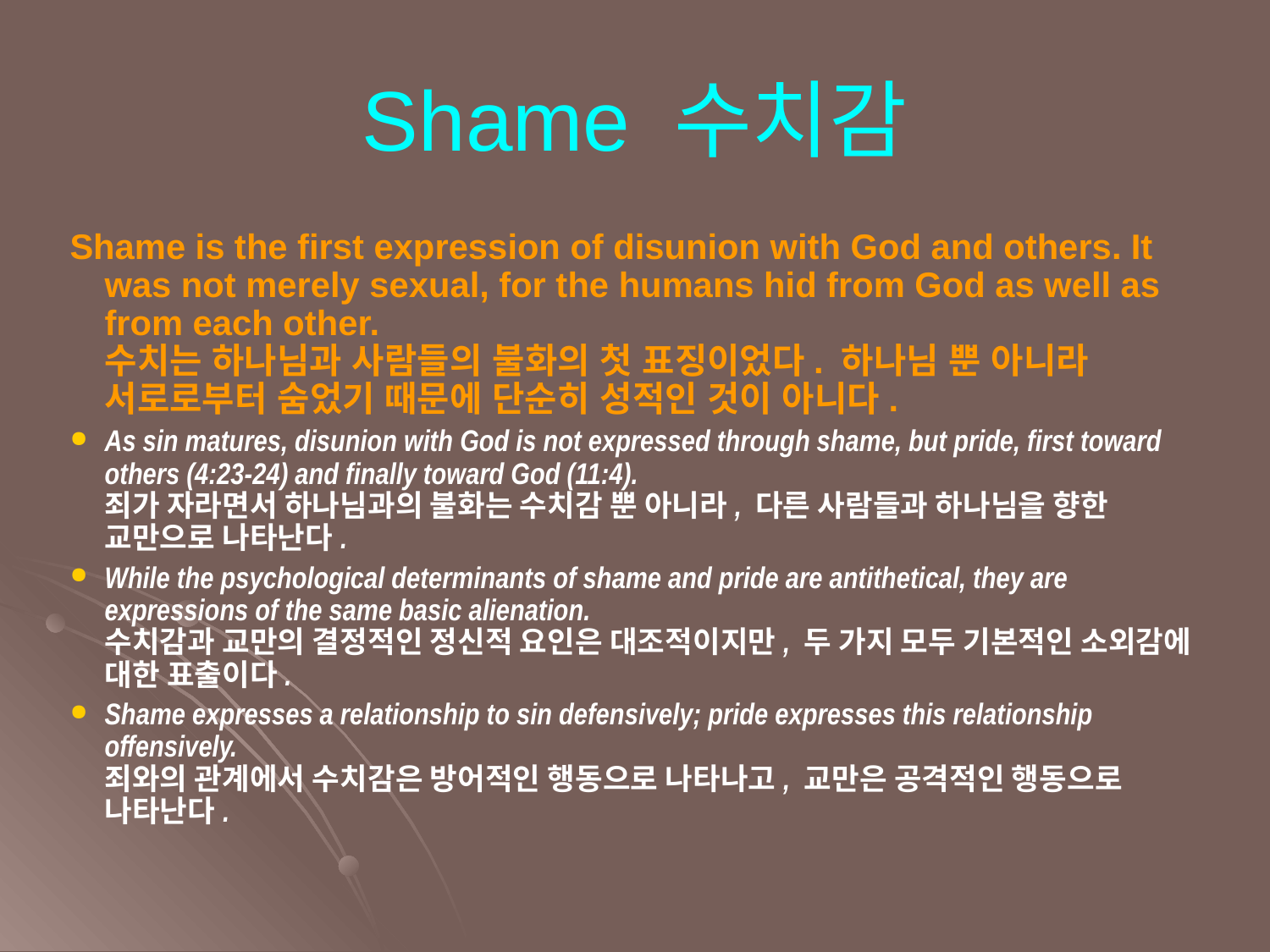

Shame is the first expression of disunion with God and others. It was not merely sexual, for the humans hid from God as well as from each other.
수치는 하나님과 사람들의 불화의 첫 표징이었다. 하나님 뿐 아니라 서로로부터 숨었기 때문에 단순히 성적인 것이 아니다.
As sin matures, disunion with God is not expressed through shame, but pride, first toward others (4:23-24) and finally toward God (11:4).
죄가 자라면서 하나님과의 불화는 수치감 뿐 아니라, 다른 사람들과 하나님을 향한 교만으로 나타난다.
While the psychological determinants of shame and pride are antithetical, they are expressions of the same basic alienation.
수치감과 교만의 결정적인 정신적 요인은 대조적이지만, 두 가지 모두 기본적인 소외감에 대한 표출이다.
Shame expresses a relationship to sin defensively; pride expresses this relationship offensively.
죄와의 관계에서 수치감은 방어적인 행동으로 나타나고, 교만은 공격적인 행동으로 나타난다.
Shame 수치감